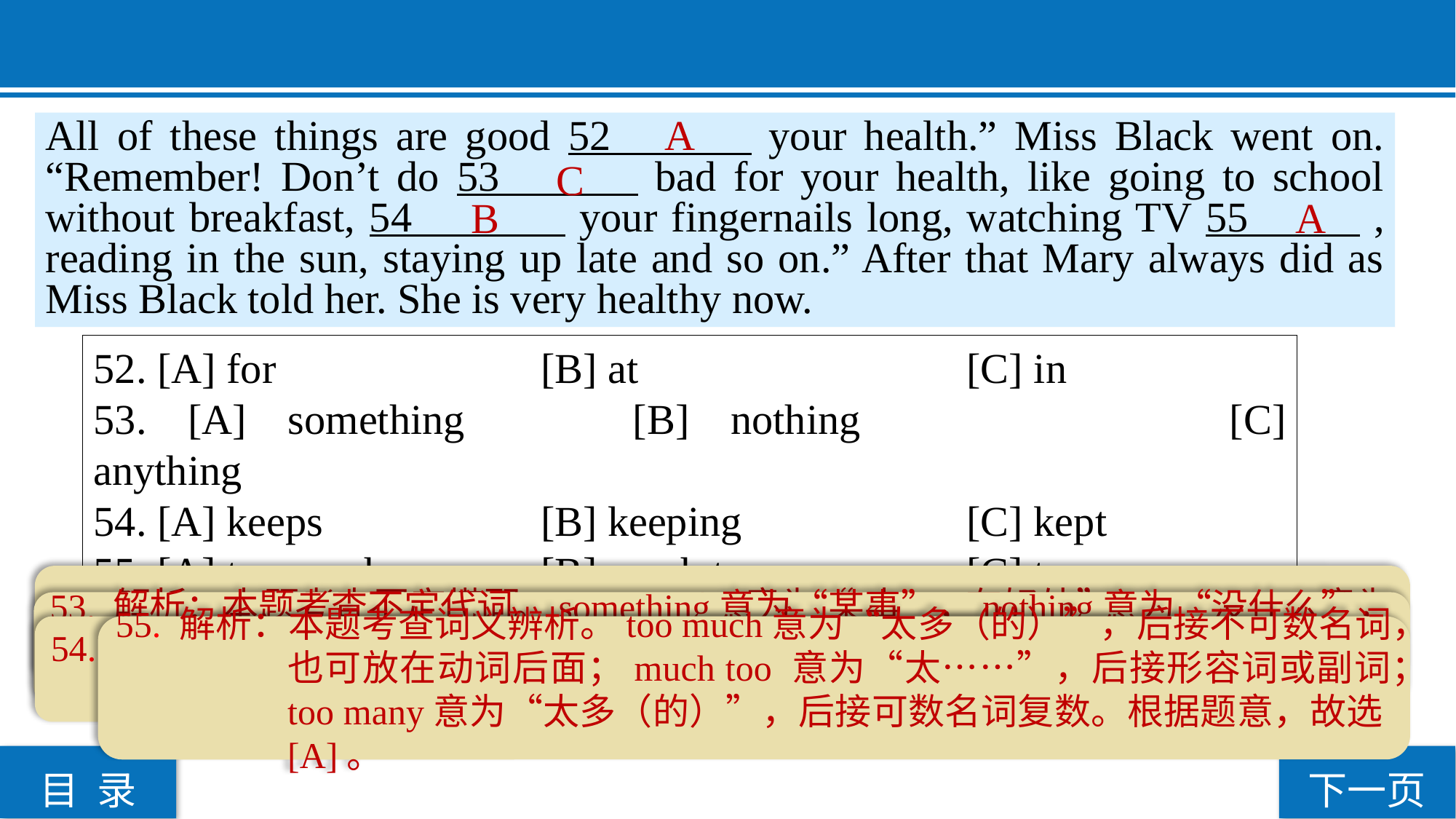

A
All of these things are good 52         your health.” Miss Black went on. “Remember! Don’t do 53         bad for your health, like going to school without breakfast, 54            your fingernails long, watching TV 55         , reading in the sun, staying up late and so on.” After that Mary always did as Miss Black told her. She is very healthy now.
 C
B
A
52. [A] for 			 [B] at 			[C] in
53. [A] something		 [B] nothing 			[C] anything
54. [A] keeps		 [B] keeping			[C] kept
55. [A] too much 		 [B] much too 		[C] too many
52. 解析：本题考查固定搭配。be good for意为“对……有好处”，be good at意为“擅长于……”。故选[A]。
53. 解析：本题考查不定代词。something意为“某事”，nothing意为“没什么”，anything意为“任何事物”。根据句意：不要做任何有害健康的事，故选[C]。
54. 解析：本题考查现在分词。根据语境，此处是几个并列的短语，前后须保持一致，因此需用动词的现在分词形式，故选[B]。
55. 解析：本题考查词义辨析。too much意为“太多（的）”，后接不可数名词，也可放在动词后面；much too 意为“太……”，后接形容词或副词；too many意为“太多（的）”，后接可数名词复数。根据题意，故选[A]。